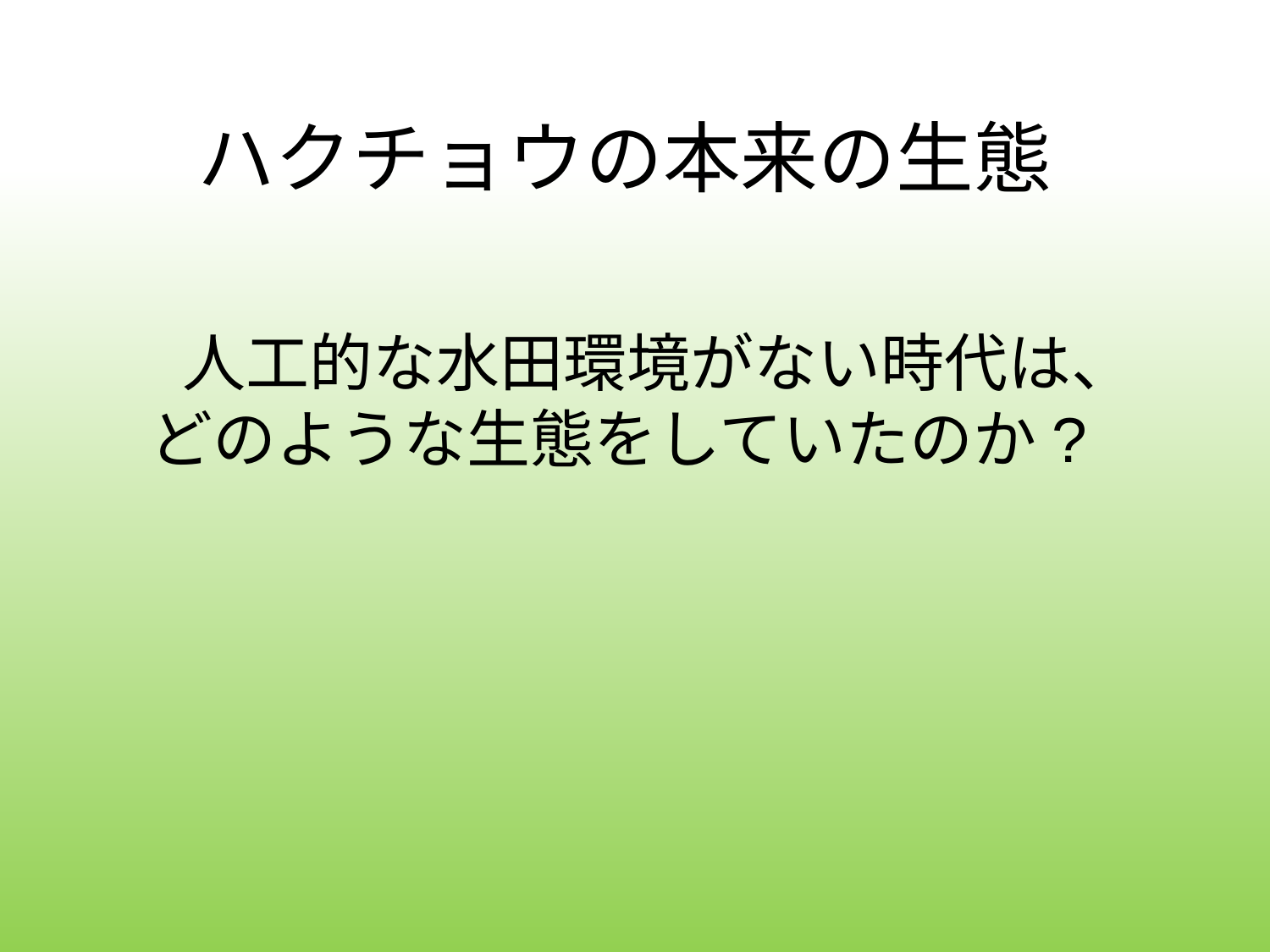

# ハクチョウの本来の生態
 人工的な水田環境がない時代は、
どのような生態をしていたのか?